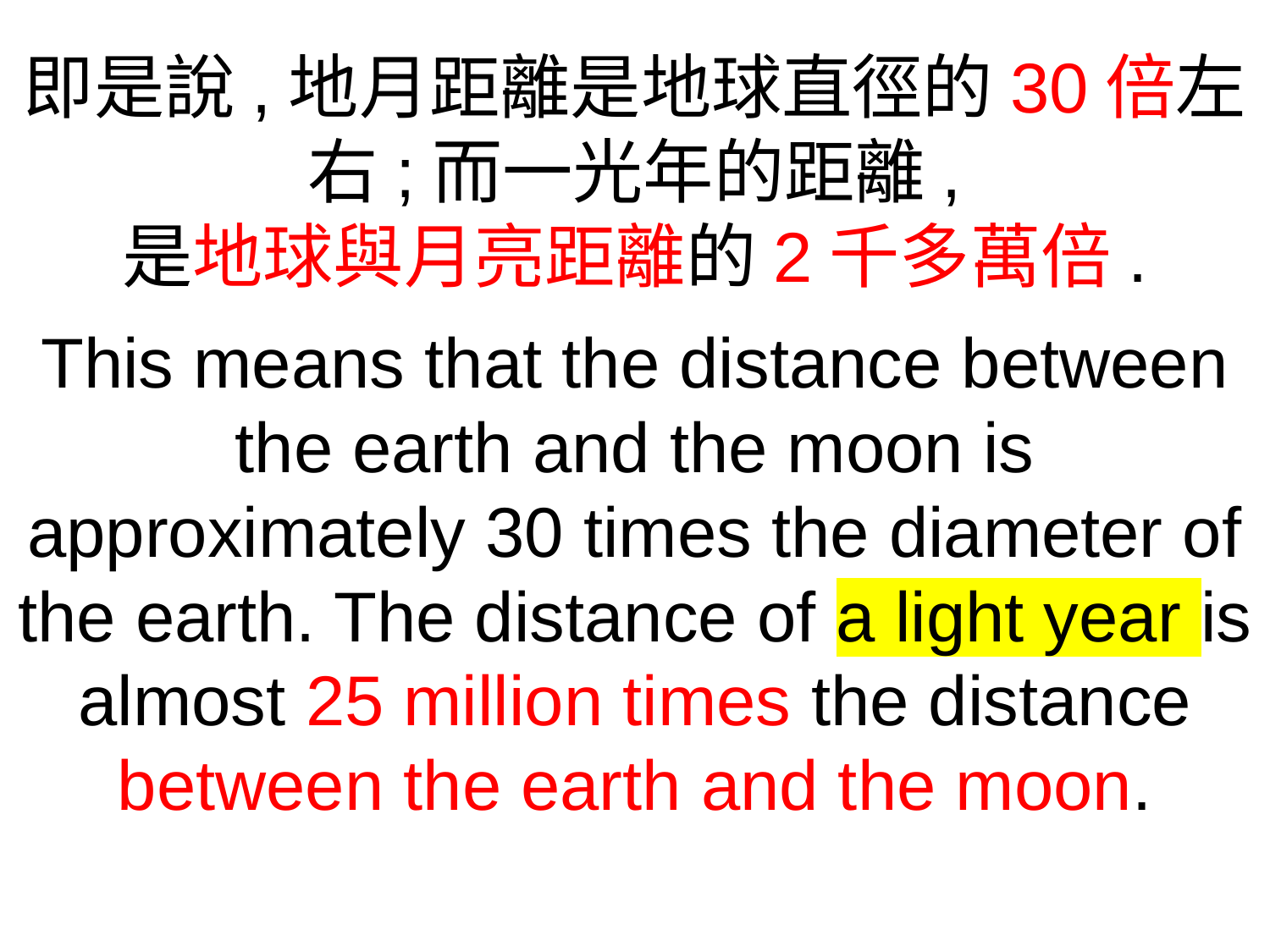

即是說,地月距離是地球直徑的30倍左右;而一光年的距離,
是地球與月亮距離的2千多萬倍.
This means that the distance between the earth and the moon is approximately 30 times the diameter of the earth. The distance of a light year is almost 25 million times the distance between the earth and the moon.